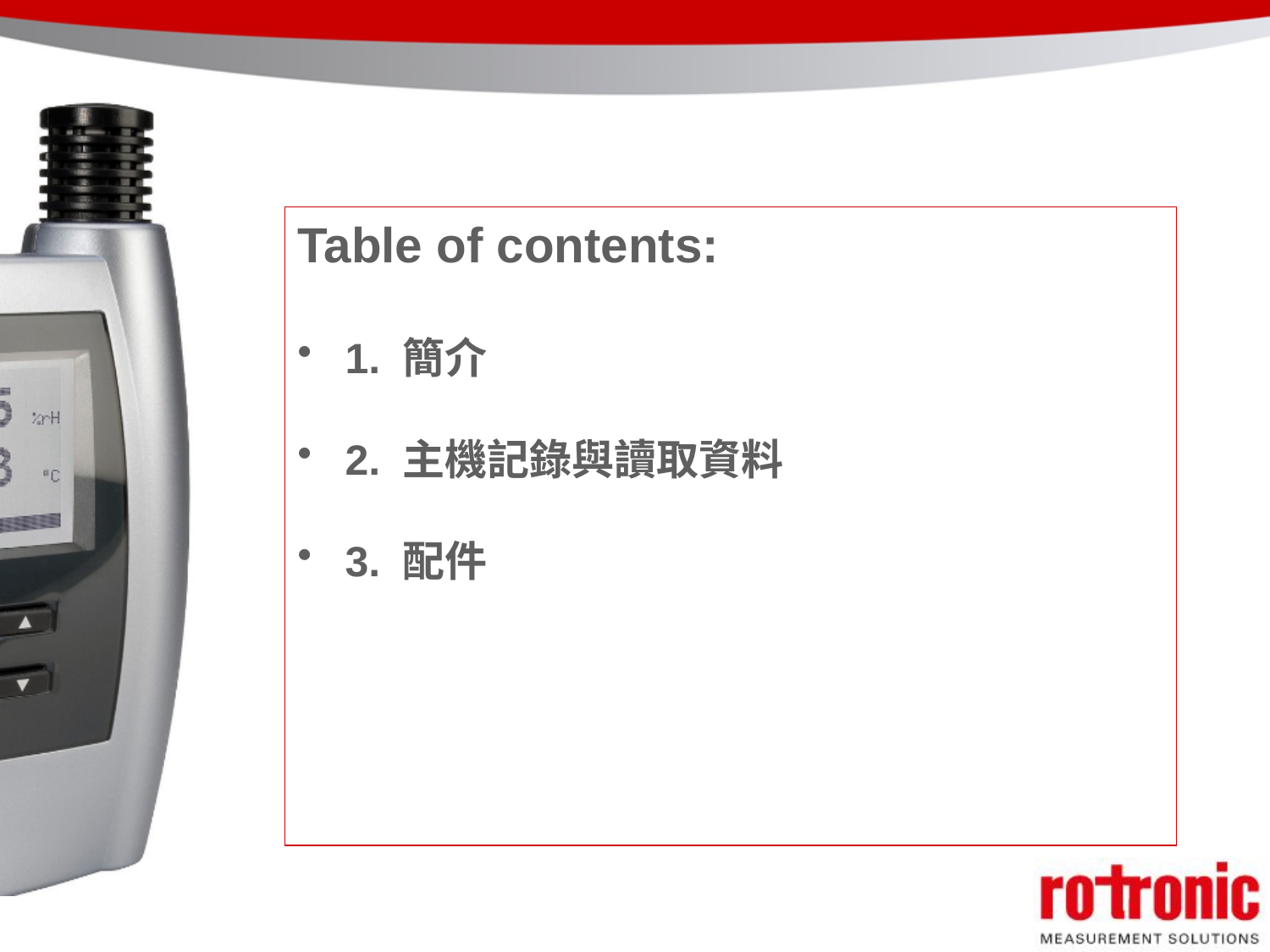

Table of contents:

1. 簡介
2. 主機記錄與讀取資料

3. 配件